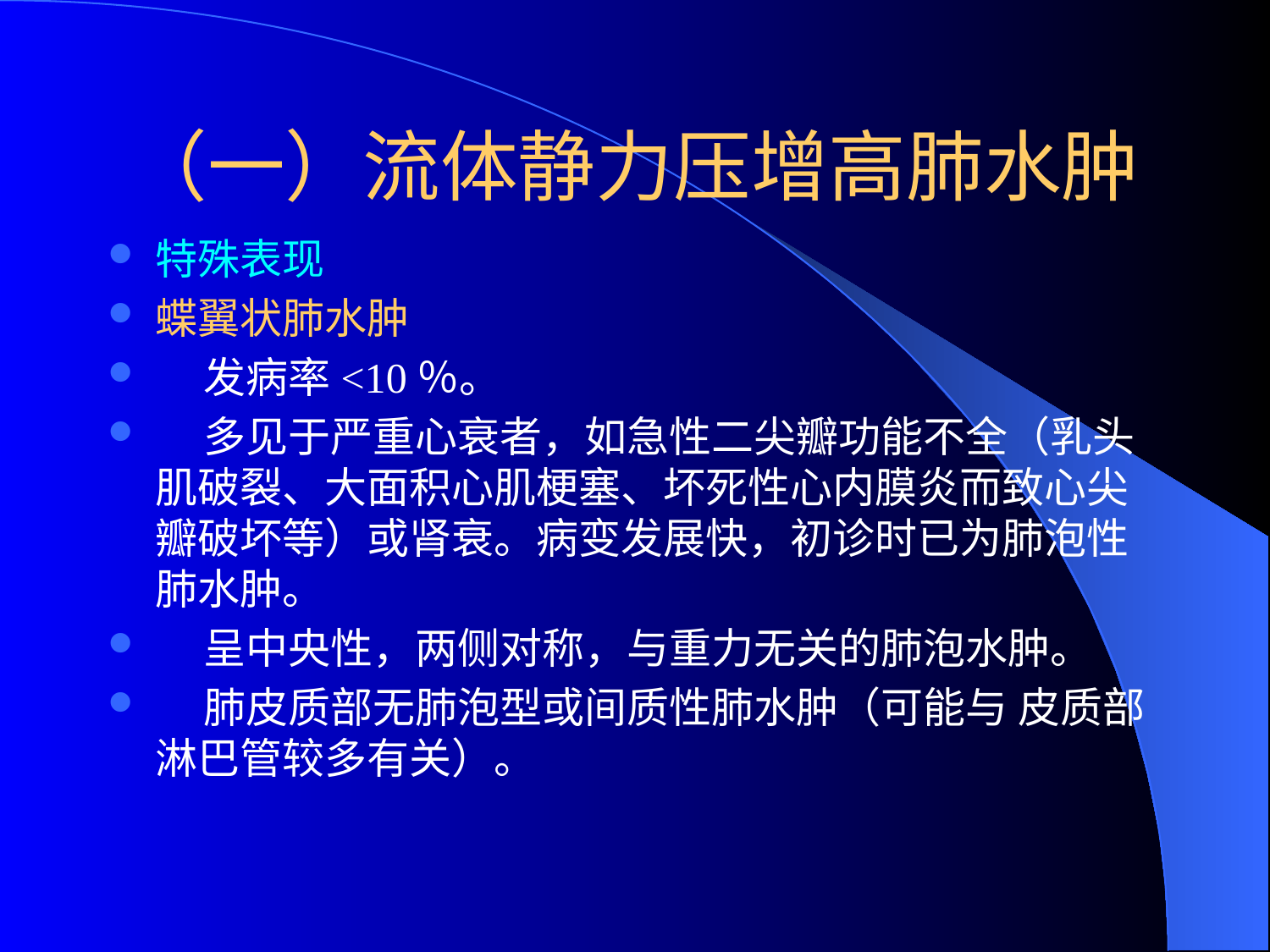

# （一）流体静力压增高肺水肿
特殊表现
蝶翼状肺水肿
    发病率<10％。
    多见于严重心衰者，如急性二尖瓣功能不全（乳头肌破裂、大面积心肌梗塞、坏死性心内膜炎而致心尖瓣破坏等）或肾衰。病变发展快，初诊时已为肺泡性肺水肿。
    呈中央性，两侧对称，与重力无关的肺泡水肿。
    肺皮质部无肺泡型或间质性肺水肿（可能与 皮质部 淋巴管较多有关）。